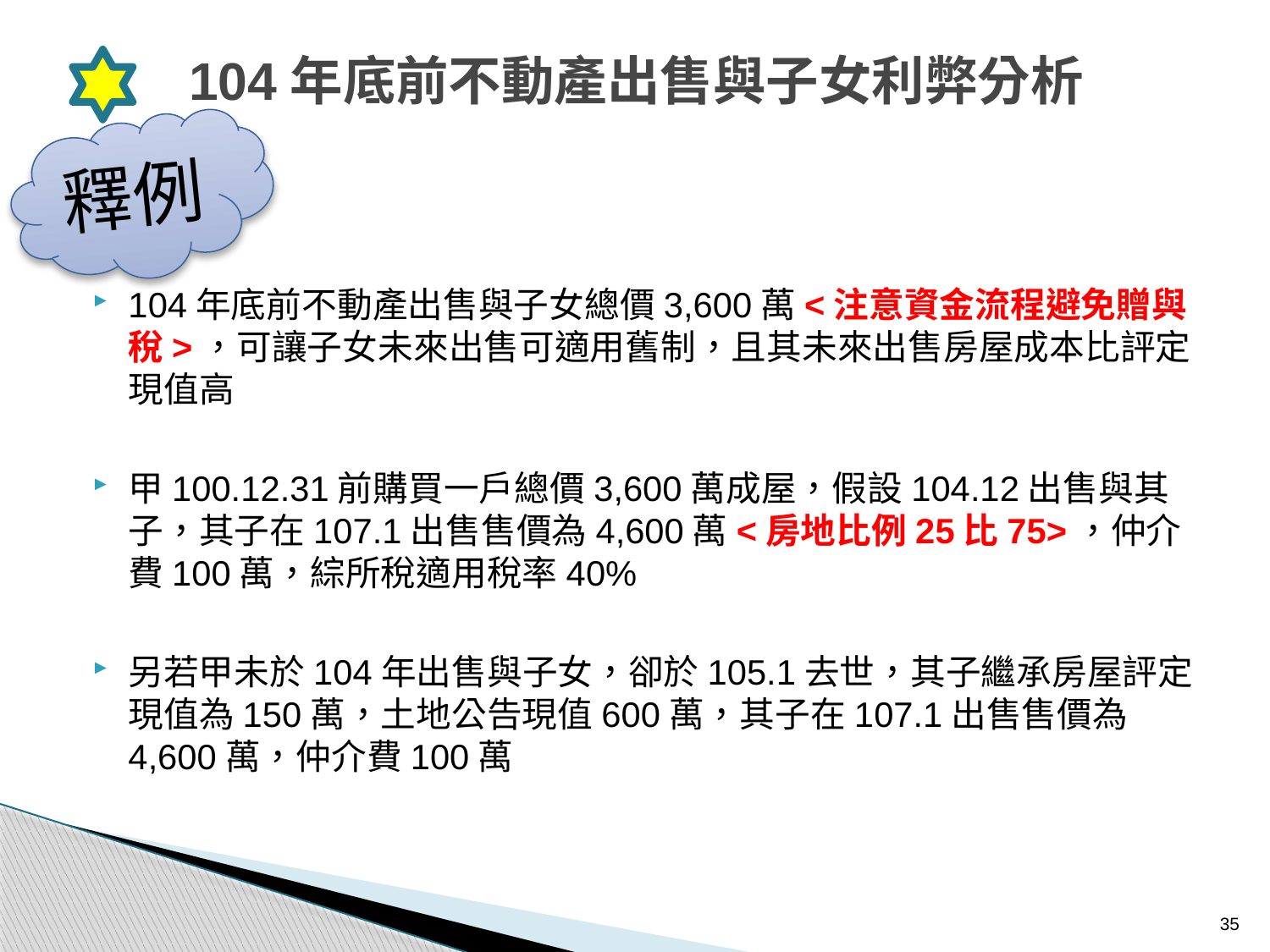

# 104年底前不動產出售與子女利弊分析

釋例
104年底前不動產出售與子女總價3,600萬<注意資金流程避免贈與稅>，可讓子女未來出售可適用舊制，且其未來出售房屋成本比評定現值高

甲100.12.31前購買一戶總價3,600萬成屋，假設104.12出售與其子，其子在107.1出售售價為4,600萬<房地比例25比75>，仲介費100萬，綜所稅適用稅率40%

另若甲未於104年出售與子女，卻於105.1去世，其子繼承房屋評定現值為150萬，土地公告現值600萬，其子在107.1出售售價為4,600萬，仲介費100萬
35